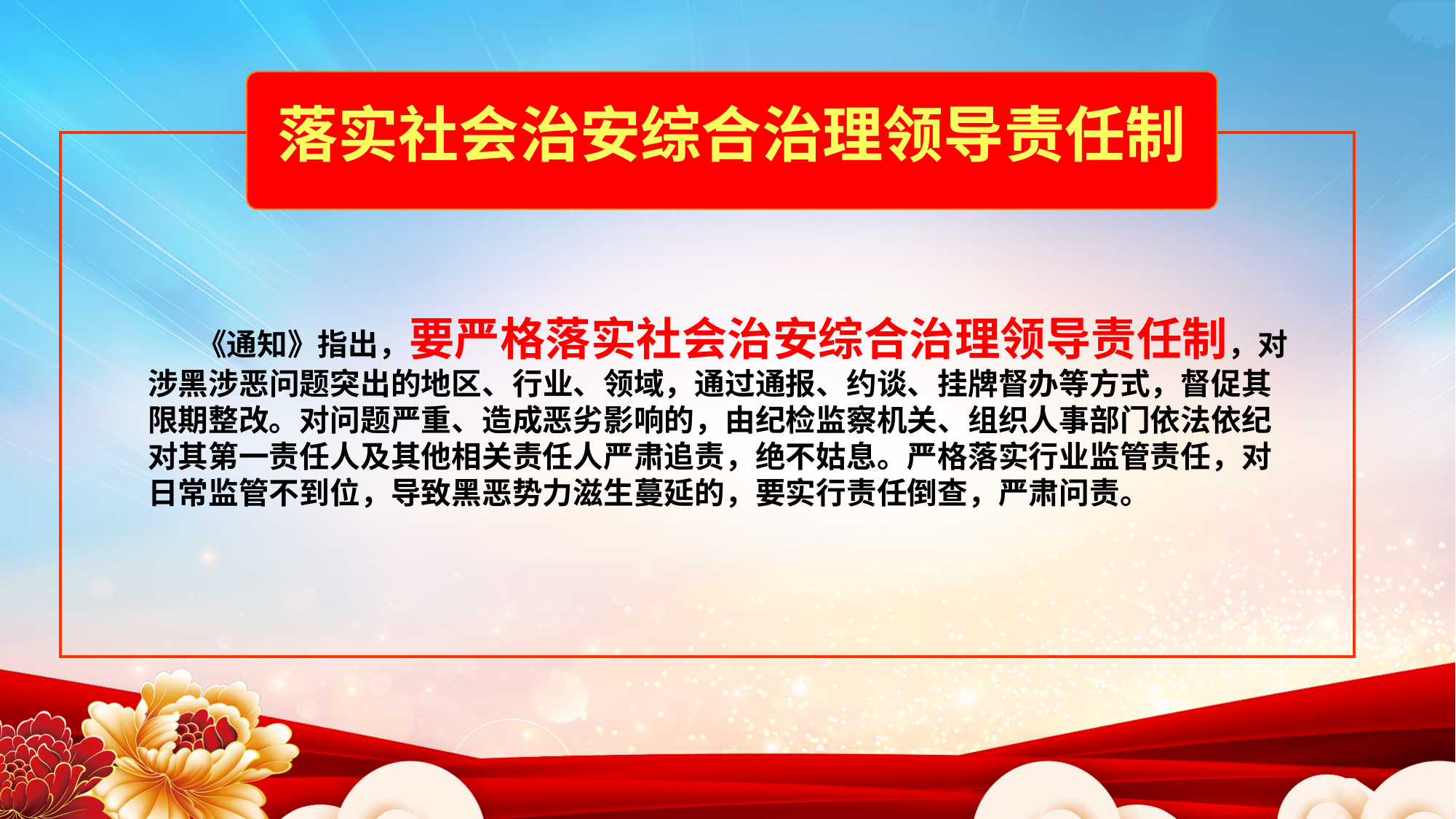

落实社会治安综合治理领导责任制

      《通知》指出，要严格落实社会治安综合治理领导责任制，对涉黑涉恶问题突出的地区、行业、领域，通过通报、约谈、挂牌督办等方式，督促其限期整改。对问题严重、造成恶劣影响的，由纪检监察机关、组织人事部门依法依纪对其第一责任人及其他相关责任人严肃追责，绝不姑息。严格落实行业监管责任，对日常监管不到位，导致黑恶势力滋生蔓延的，要实行责任倒查，严肃问责。